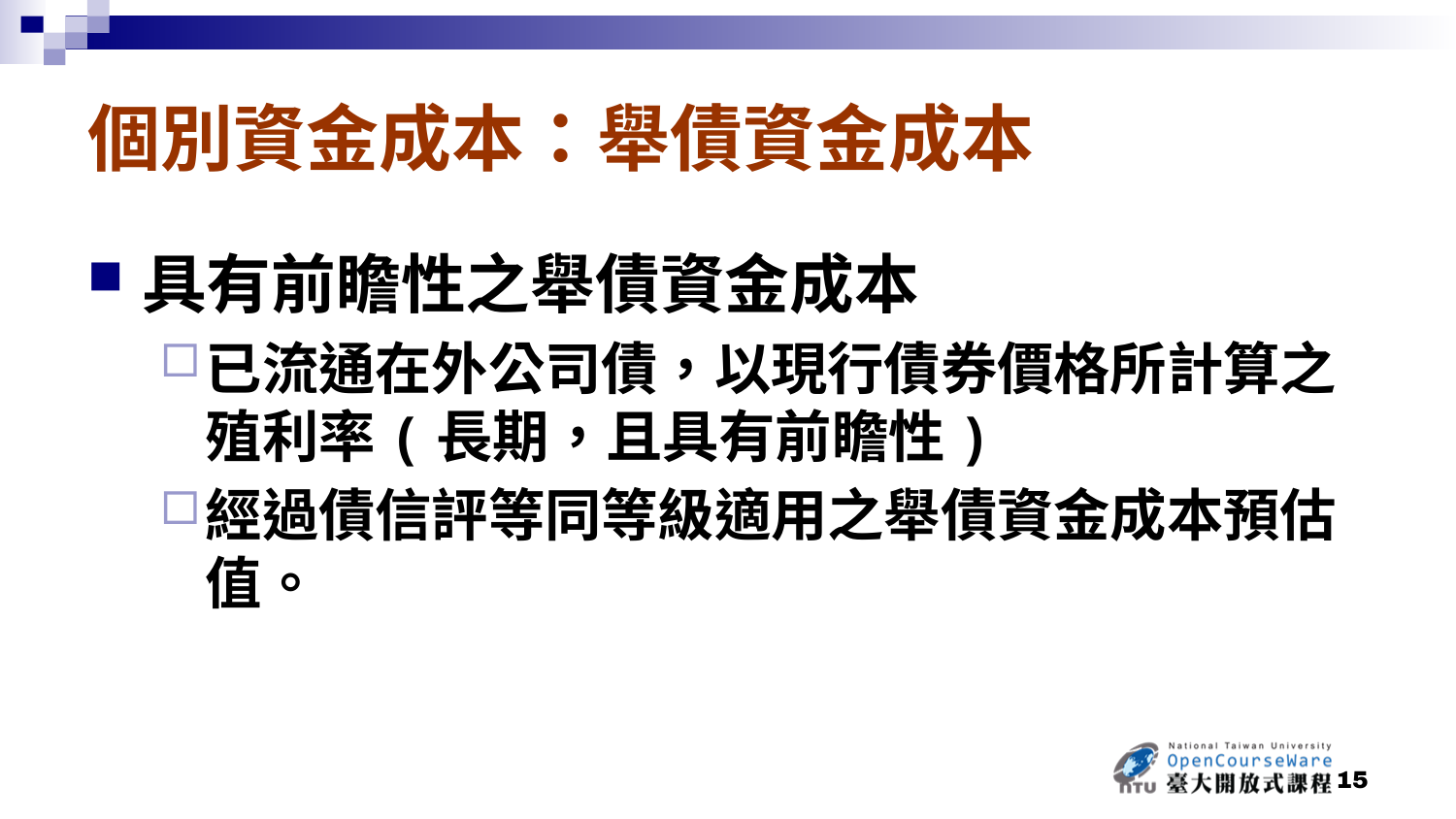

# 個別資金成本：舉債資金成本
具有前瞻性之舉債資金成本
已流通在外公司債，以現行債券價格所計算之殖利率(長期，且具有前瞻性)
經過債信評等同等級適用之舉債資金成本預估值。

15